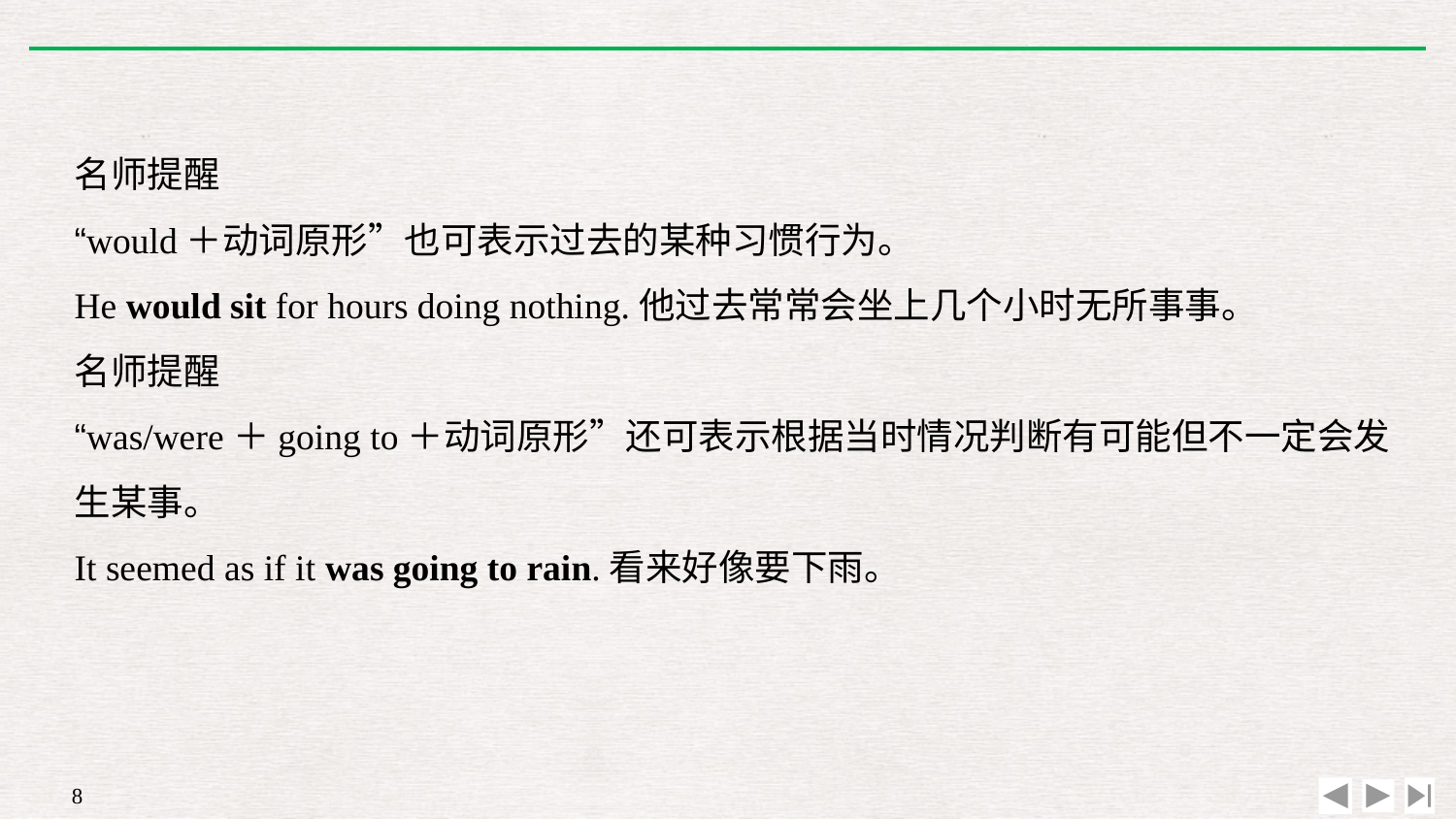

名师提醒
“would＋动词原形”也可表示过去的某种习惯行为。
He would sit for hours doing nothing.他过去常常会坐上几个小时无所事事。
名师提醒
“was/were＋going to＋动词原形”还可表示根据当时情况判断有可能但不一定会发生某事。
It seemed as if it was going to rain.看来好像要下雨。